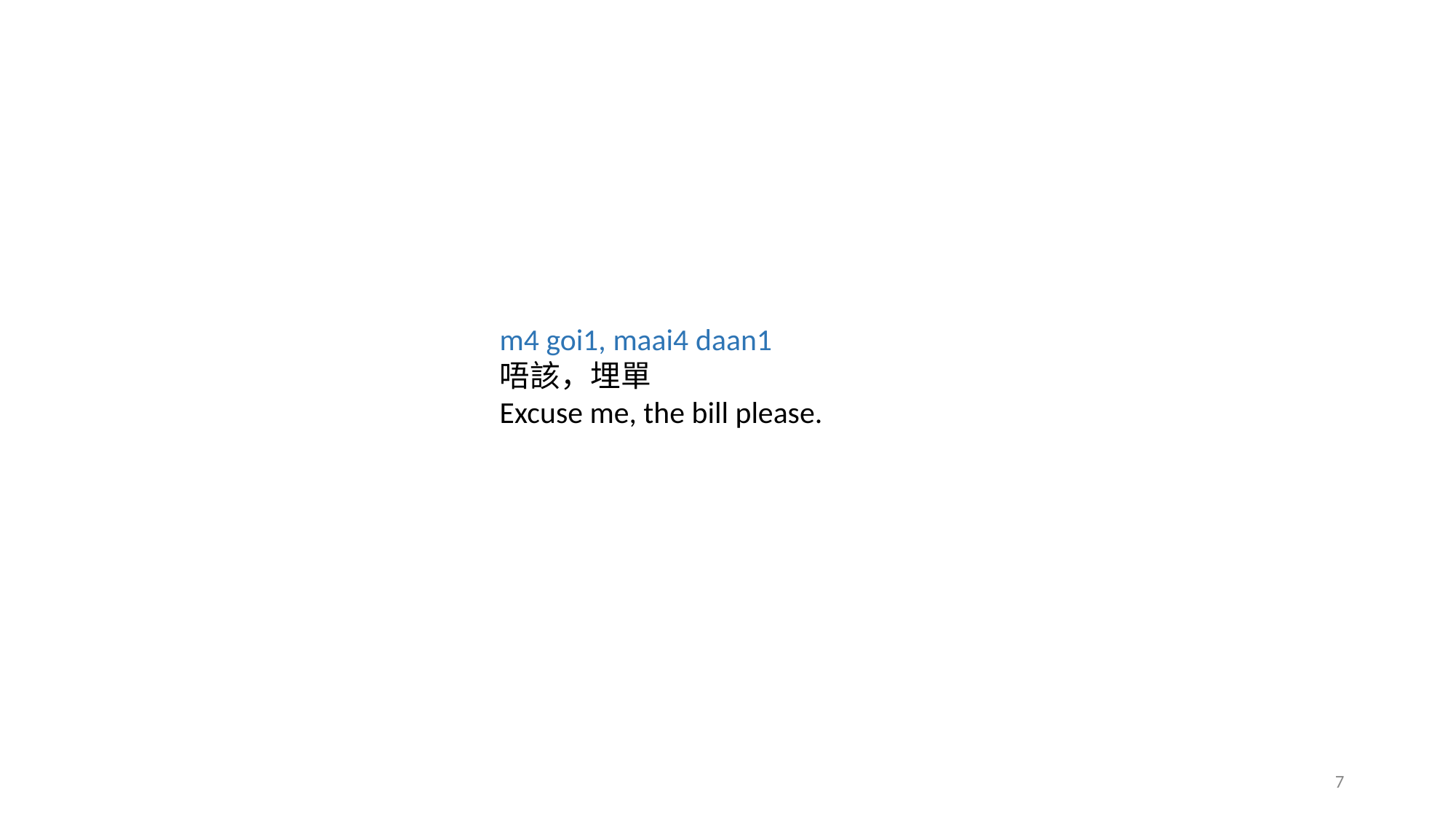

m4 goi1, maai4 daan1
唔該，埋單
Excuse me, the bill please.
7